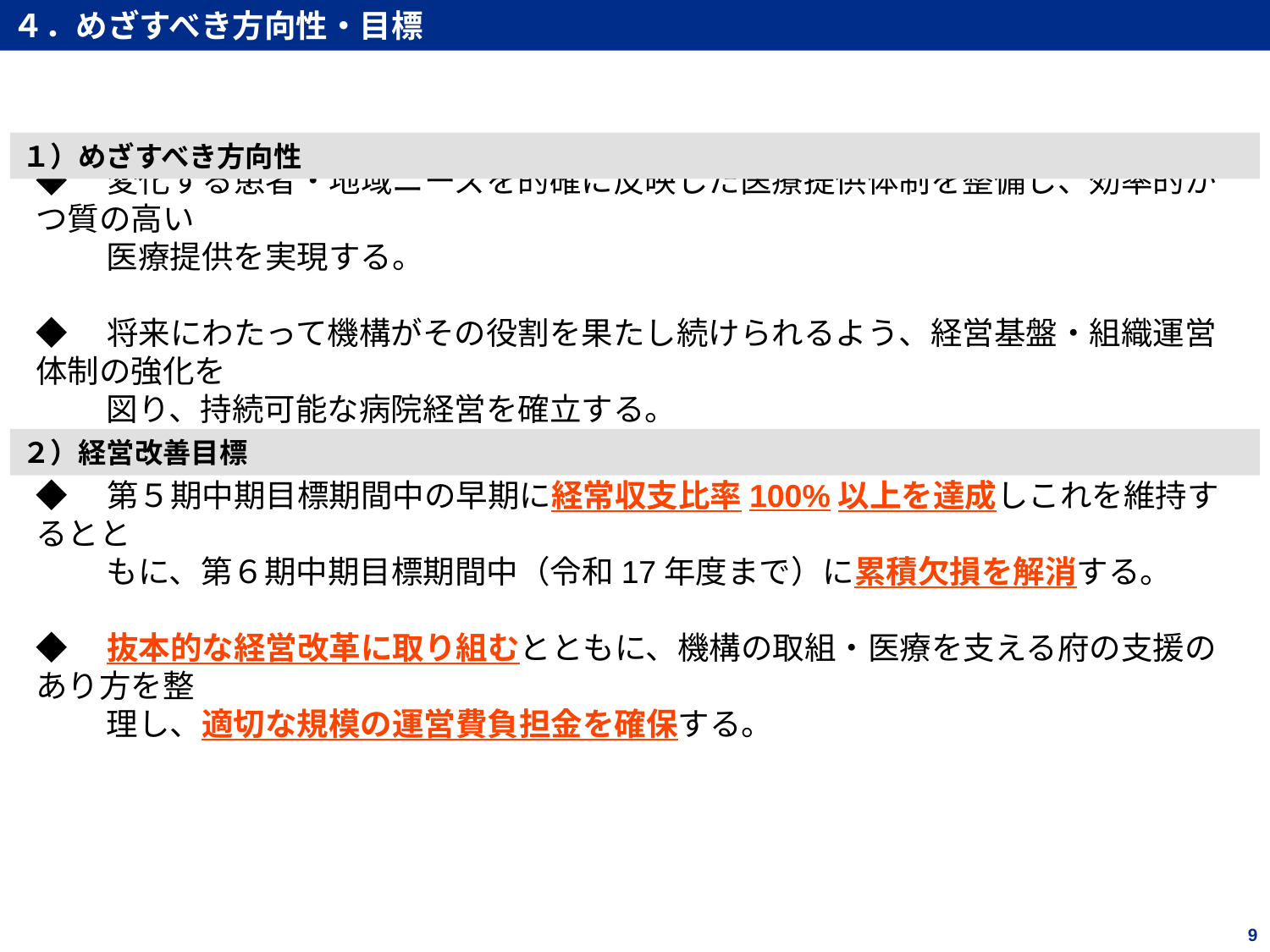

４．めざすべき方向性・目標
１）めざすべき方向性
◆　変化する患者・地域ニーズを的確に反映した医療提供体制を整備し、効率的かつ質の高い
　　 医療提供を実現する。

◆　将来にわたって機構がその役割を果たし続けられるよう、経営基盤・組織運営体制の強化を
　　 図り、持続可能な病院経営を確立する。
２）経営改善目標
◆　第５期中期目標期間中の早期に経常収支比率100%以上を達成しこれを維持するとと
　　 もに、第６期中期目標期間中（令和17年度まで）に累積欠損を解消する。

◆　抜本的な経営改革に取り組むとともに、機構の取組・医療を支える府の支援のあり方を整
　　 理し、適切な規模の運営費負担金を確保する。
9